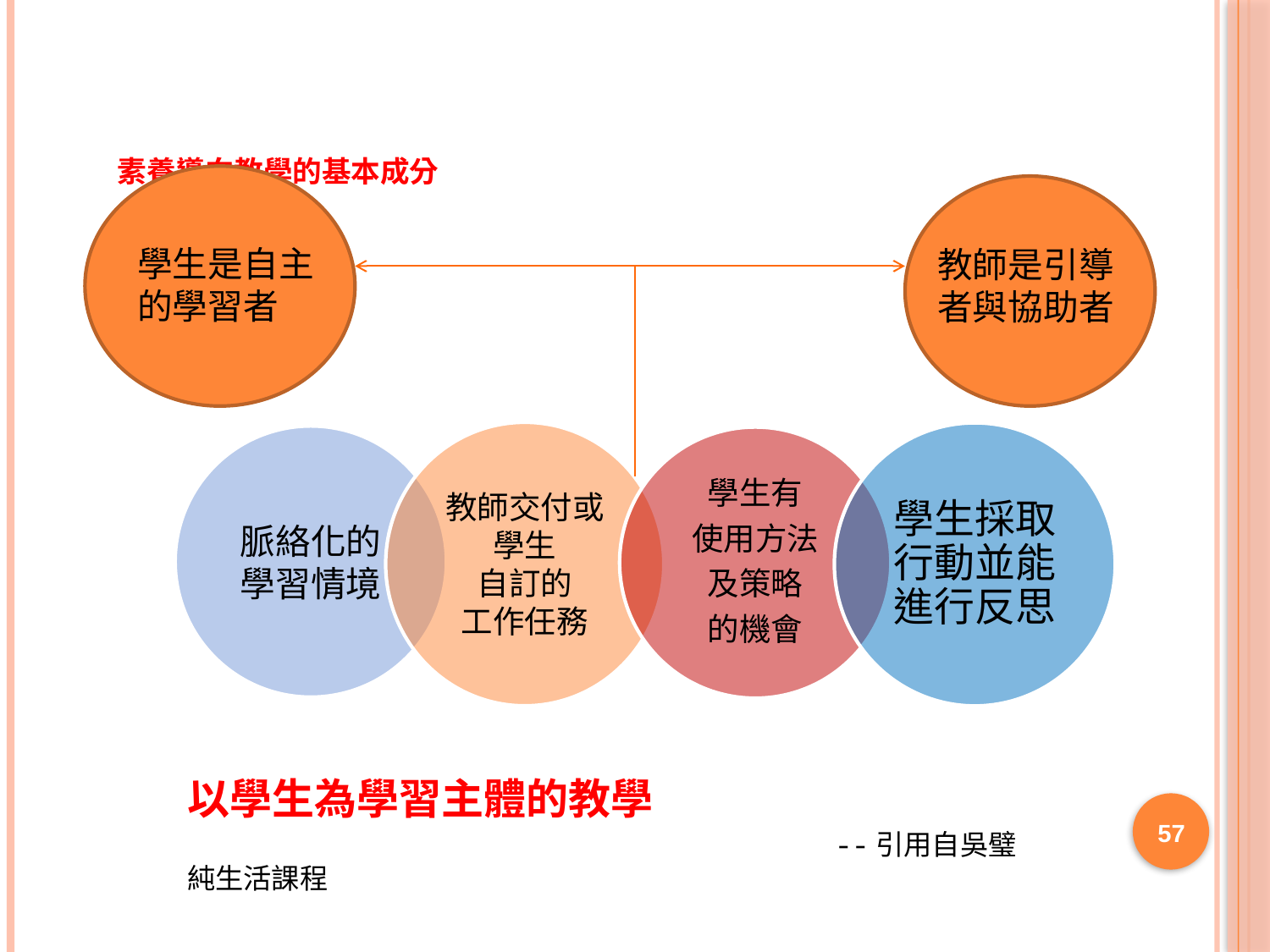

# 素養導向教學的基本成分

學生是自主的學習者
教師是引導者與協助者

脈絡化的學習情境

教師交付或學生
自訂的
工作任務

學生有
使用方法
及策略
的機會
學生採取行動並能進行反思
以學生為學習主體的教學
                                  --引用自吳璧純生活課程
57